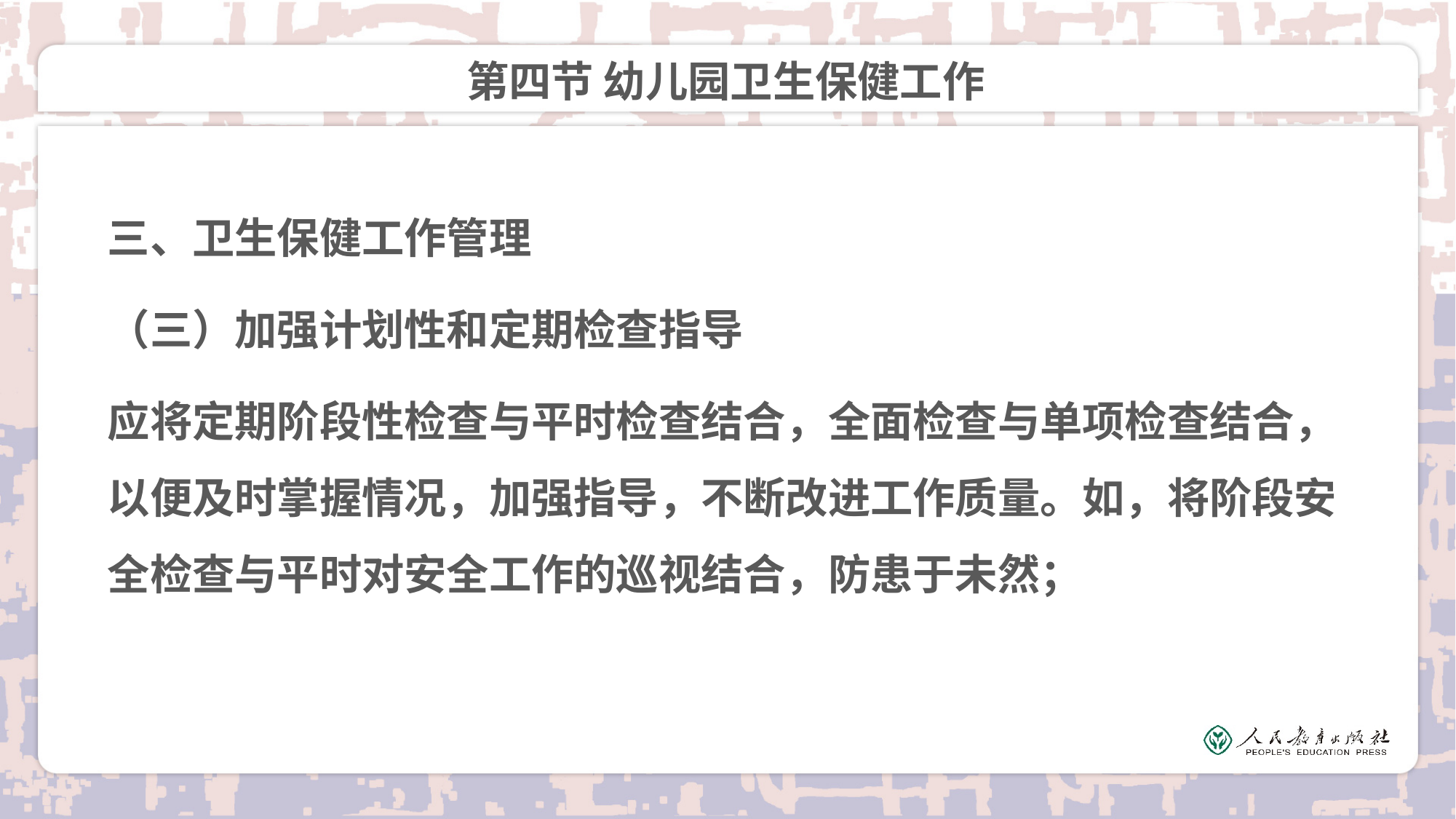

# 第四节 幼儿园卫生保健工作
三、卫生保健工作管理
（三）加强计划性和定期检查指导
应将定期阶段性检查与平时检查结合，全面检查与单项检查结合，以便及时掌握情况，加强指导，不断改进工作质量。如，将阶段安全检查与平时对安全工作的巡视结合，防患于未然；